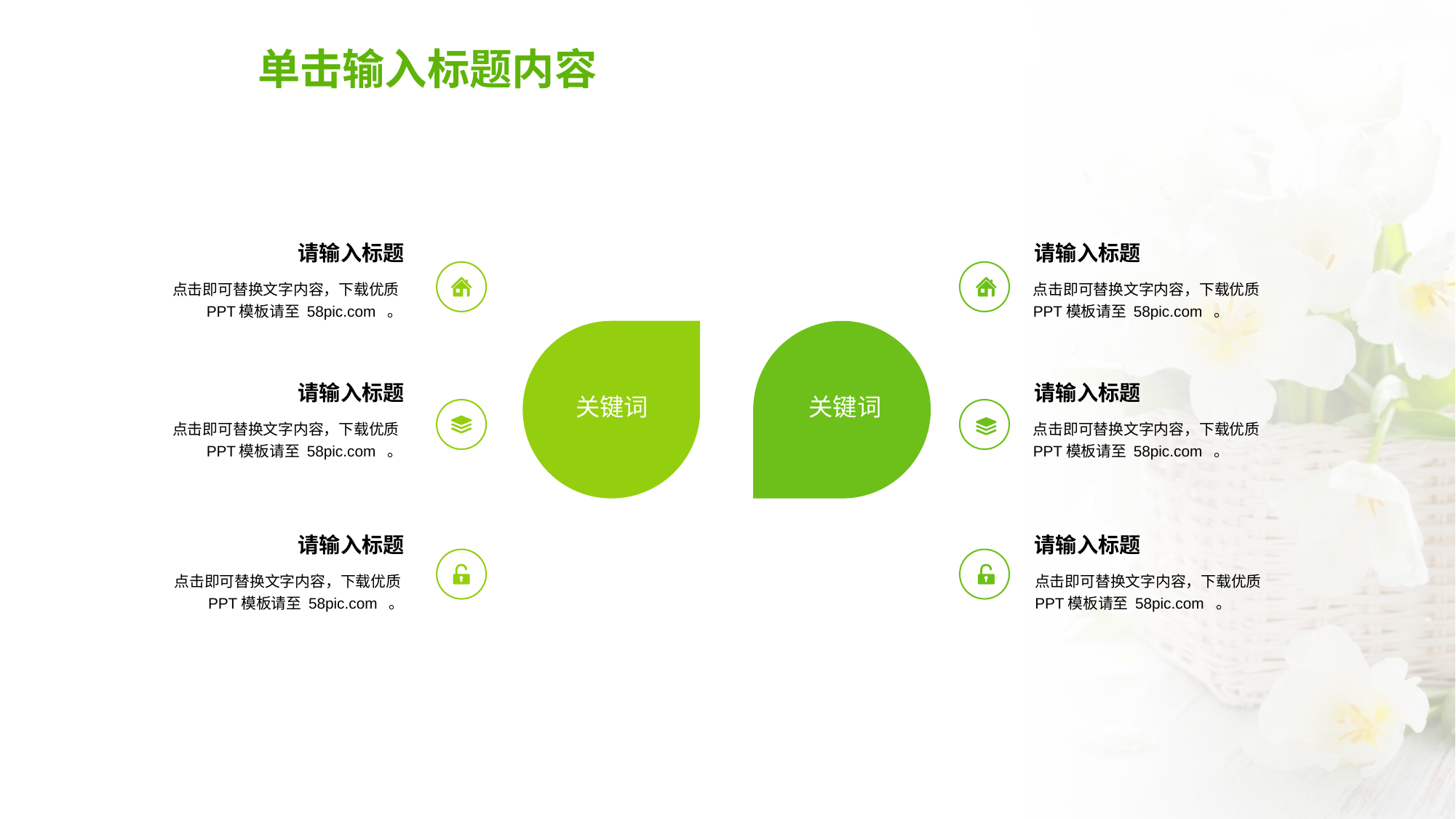

请输入标题
请输入标题

点击即可替换文字内容，下载优质PPT模板请至 58pic.com  。
点击即可替换文字内容，下载优质PPT模板请至 58pic.com  。

请输入标题
请输入标题
关键词
关键词

点击即可替换文字内容，下载优质PPT模板请至 58pic.com  。
点击即可替换文字内容，下载优质PPT模板请至 58pic.com  。

请输入标题
请输入标题

点击即可替换文字内容，下载优质PPT模板请至 58pic.com  。
点击即可替换文字内容，下载优质PPT模板请至 58pic.com  。